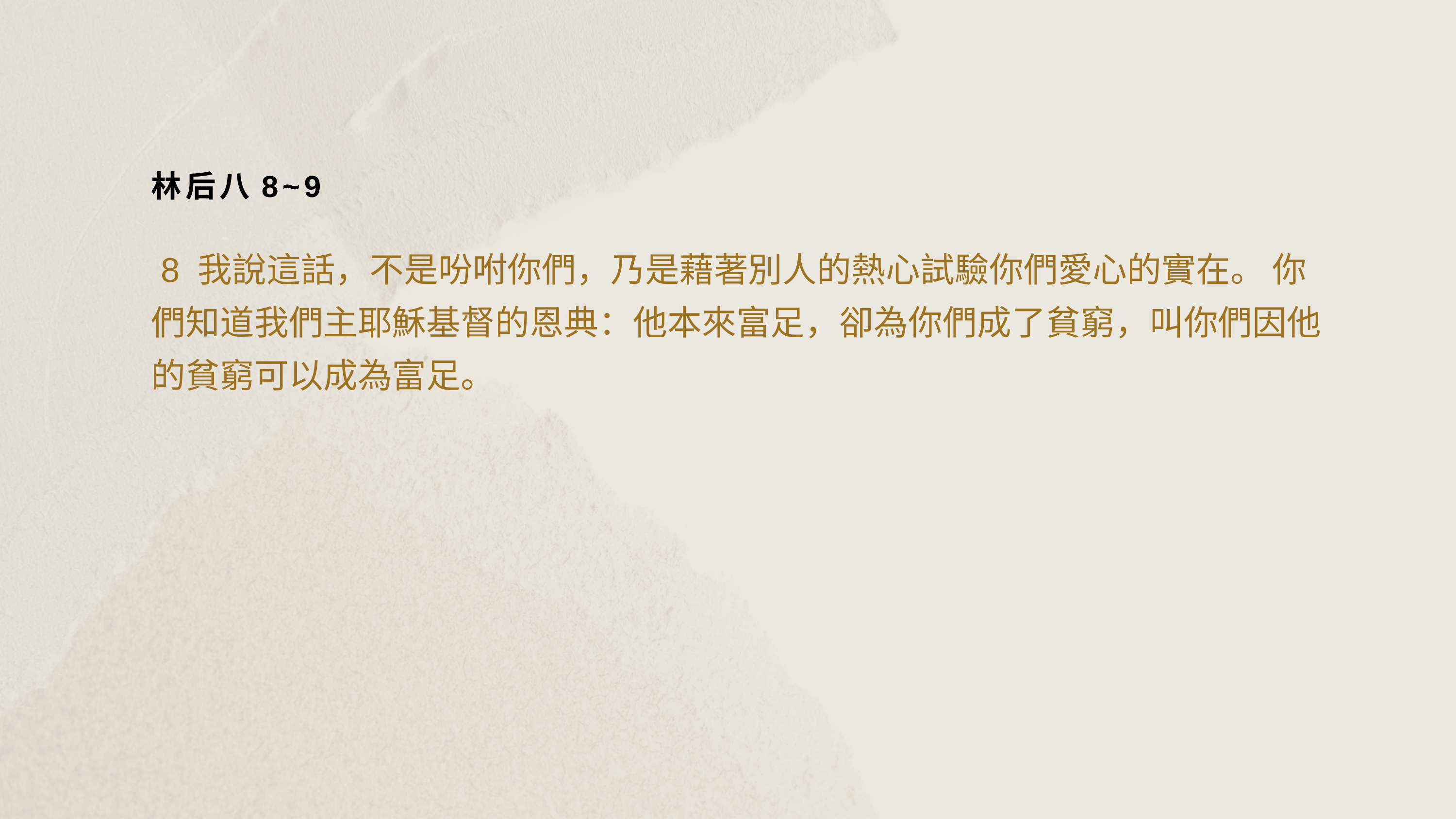

林后八8~9
 8 我說這話，不是吩咐你們，乃是藉著別人的熱心試驗你們愛心的實在。 你們知道我們主耶穌基督的恩典：他本來富足，卻為你們成了貧窮，叫你們因他的貧窮可以成為富足。